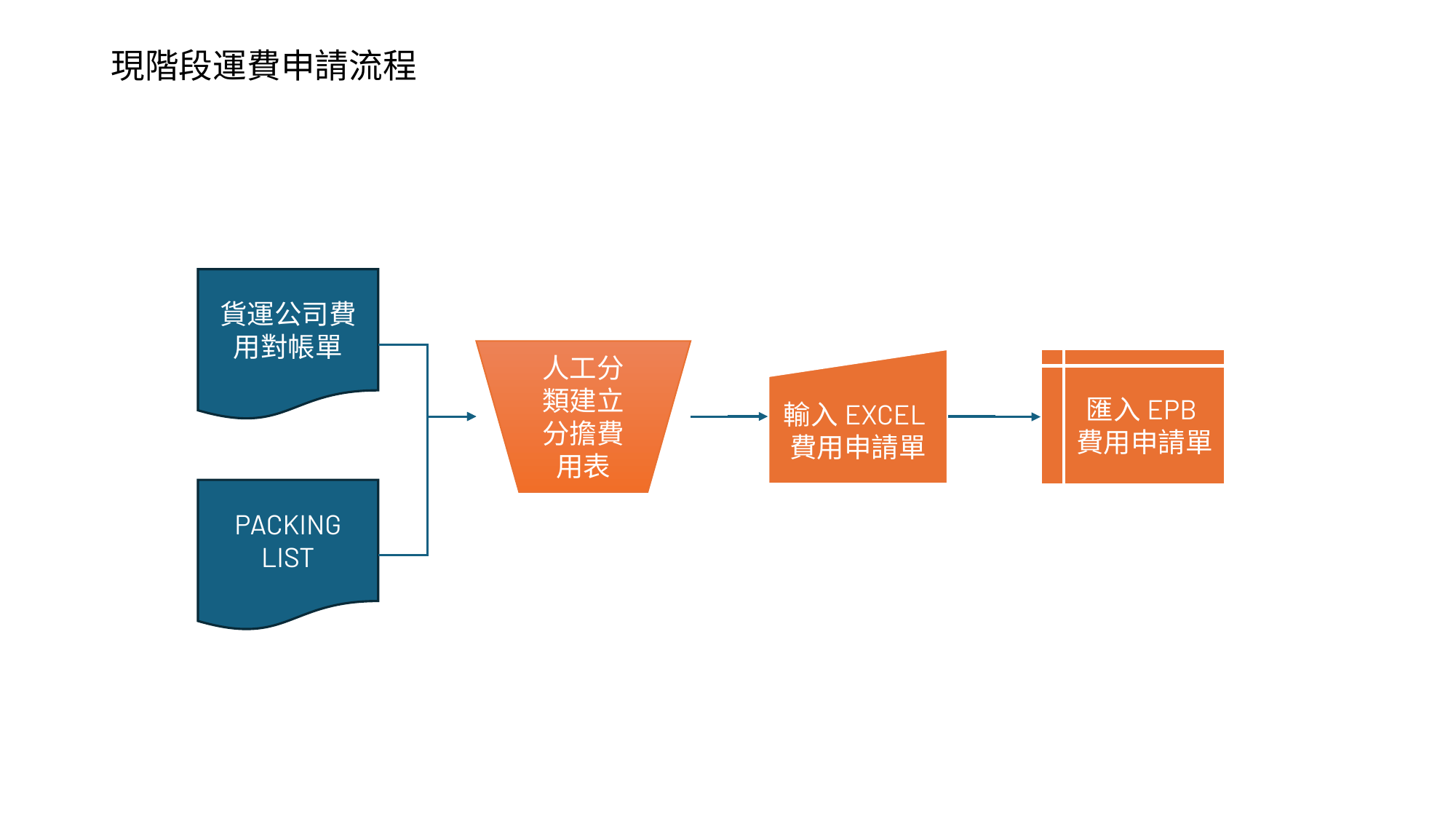

# 現階段運費申請流程
貨運公司費用對帳單
人工分類建立分擔費用表
輸入EXCEL費用申請單
匯入EPB費用申請單
PACKING LIST